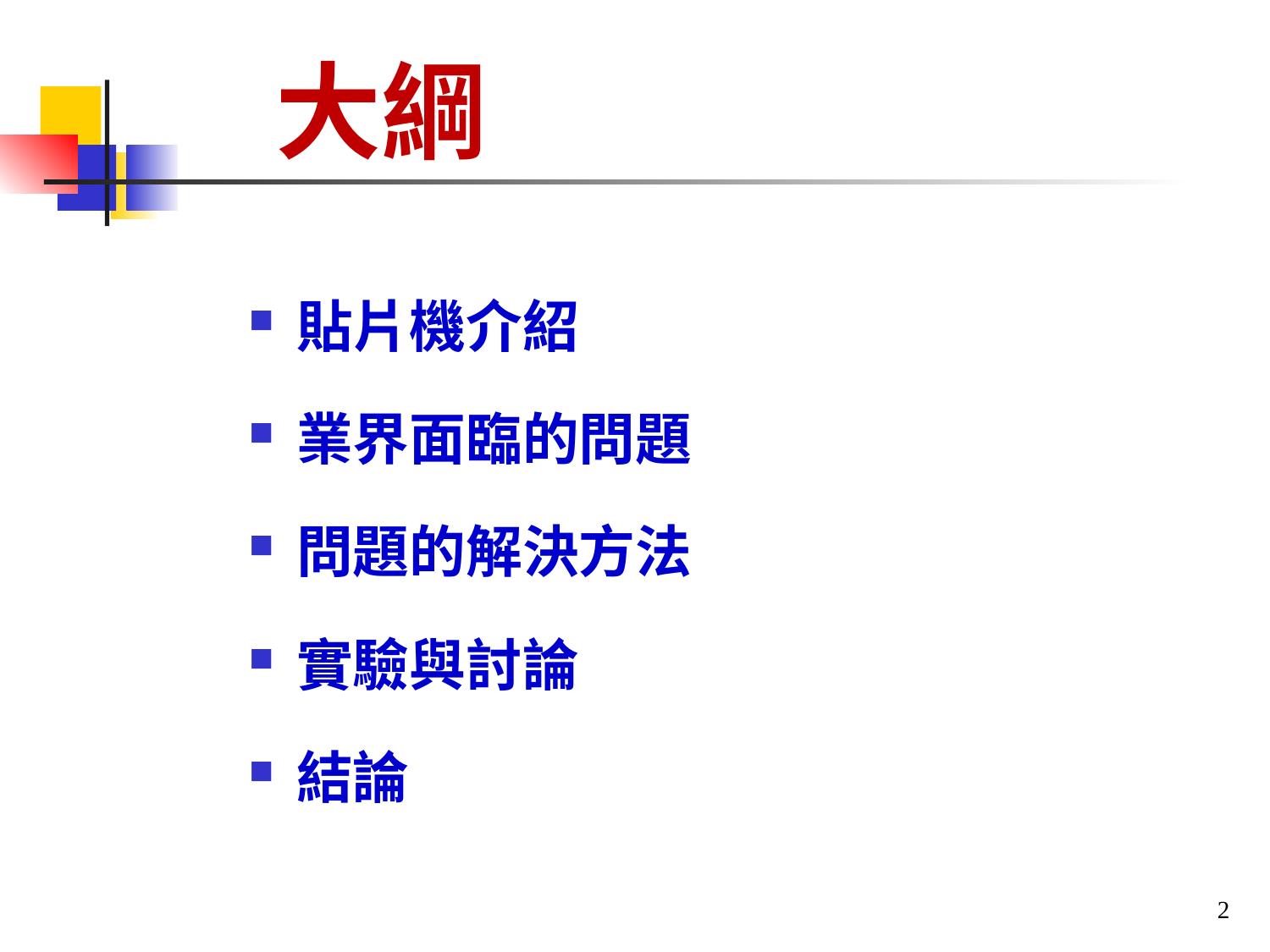

# 大綱
貼片機介紹
業界面臨的問題
問題的解決方法
實驗與討論
結論
2